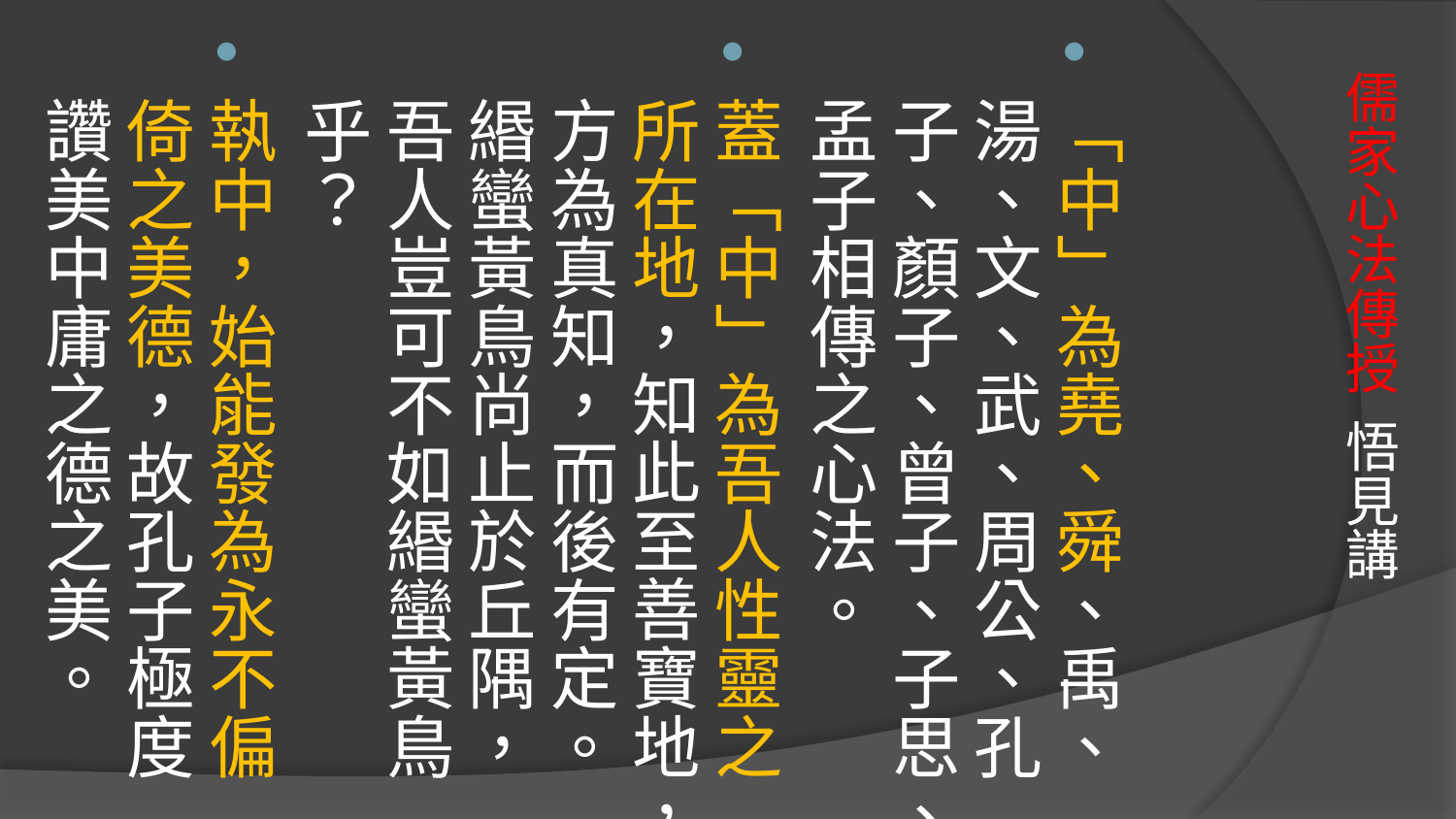

「中」為堯、舜、禹、湯、文、武、周公、孔子、顏子、曾子、子思、孟子相傳之心法。
蓋「中」為吾人性靈之所在地，知此至善寶地，方為真知，而後有定。緡蠻黃鳥尚止於丘隅，吾人豈可不如緡蠻黃鳥乎？
執中，始能發為永不偏倚之美德，故孔子極度讚美中庸之德之美。
# 儒家心法傳授  悟見講